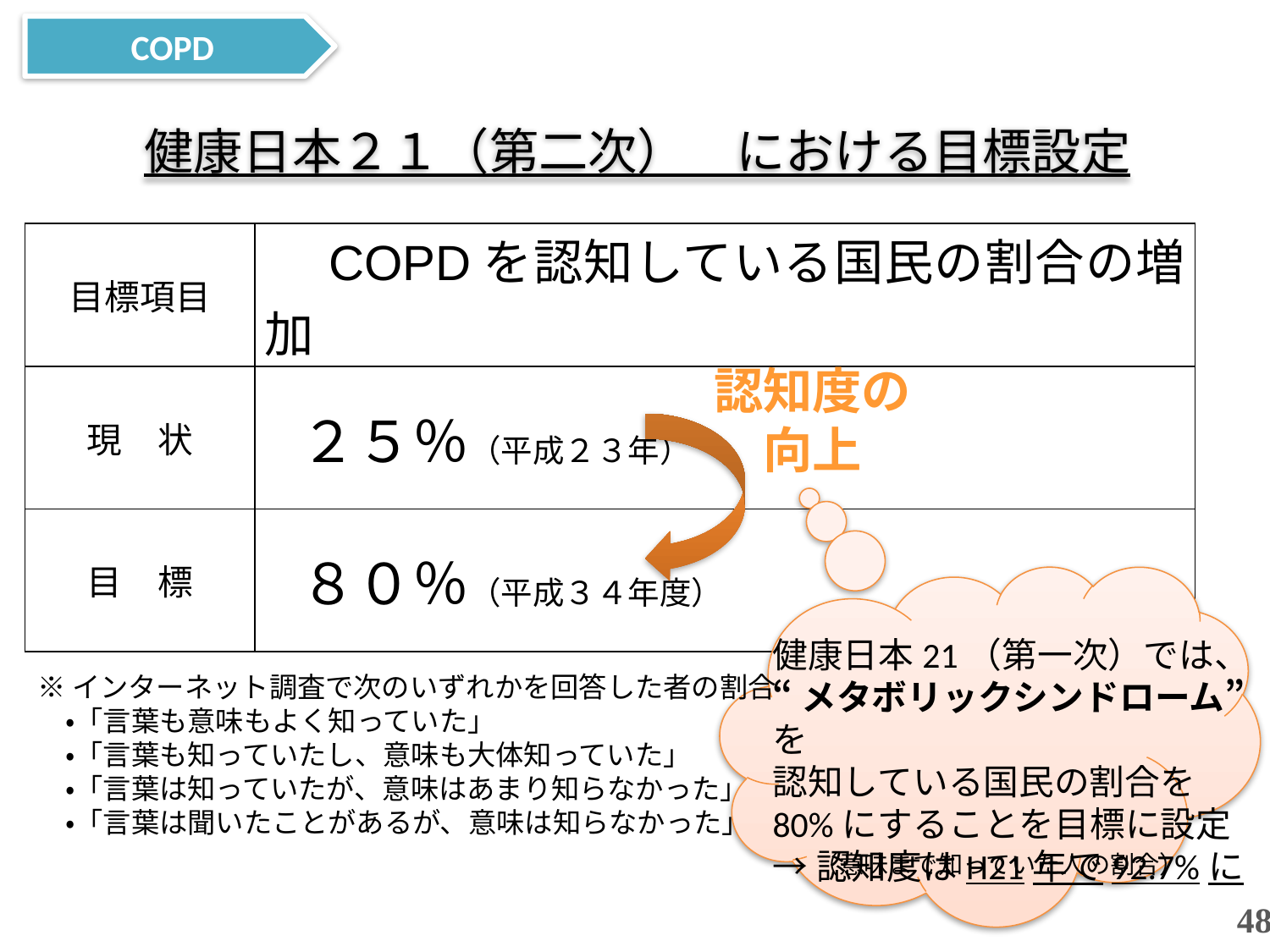

COPD
# 健康日本２１（第二次）　における目標設定
| 目標項目 | COPDを認知している国民の割合の増加 |
| --- | --- |
| 現　状 | ２５％（平成２３年） |
| 目　標 | ８０％（平成３４年度） |
認知度の
向上

健康日本21（第一次）では、
“メタボリックシンドローム”を
認知している国民の割合を
80%にすることを目標に設定
→認知度はH21年で92.7%に

※インターネット調査で次のいずれかを回答した者の割合
　・「言葉も意味もよく知っていた」
　・「言葉も知っていたし、意味も大体知っていた」
　・「言葉は知っていたが、意味はあまり知らなかった」
　・「言葉は聞いたことがあるが、意味は知らなかった」
（意味まで知っていた人の割合）
48